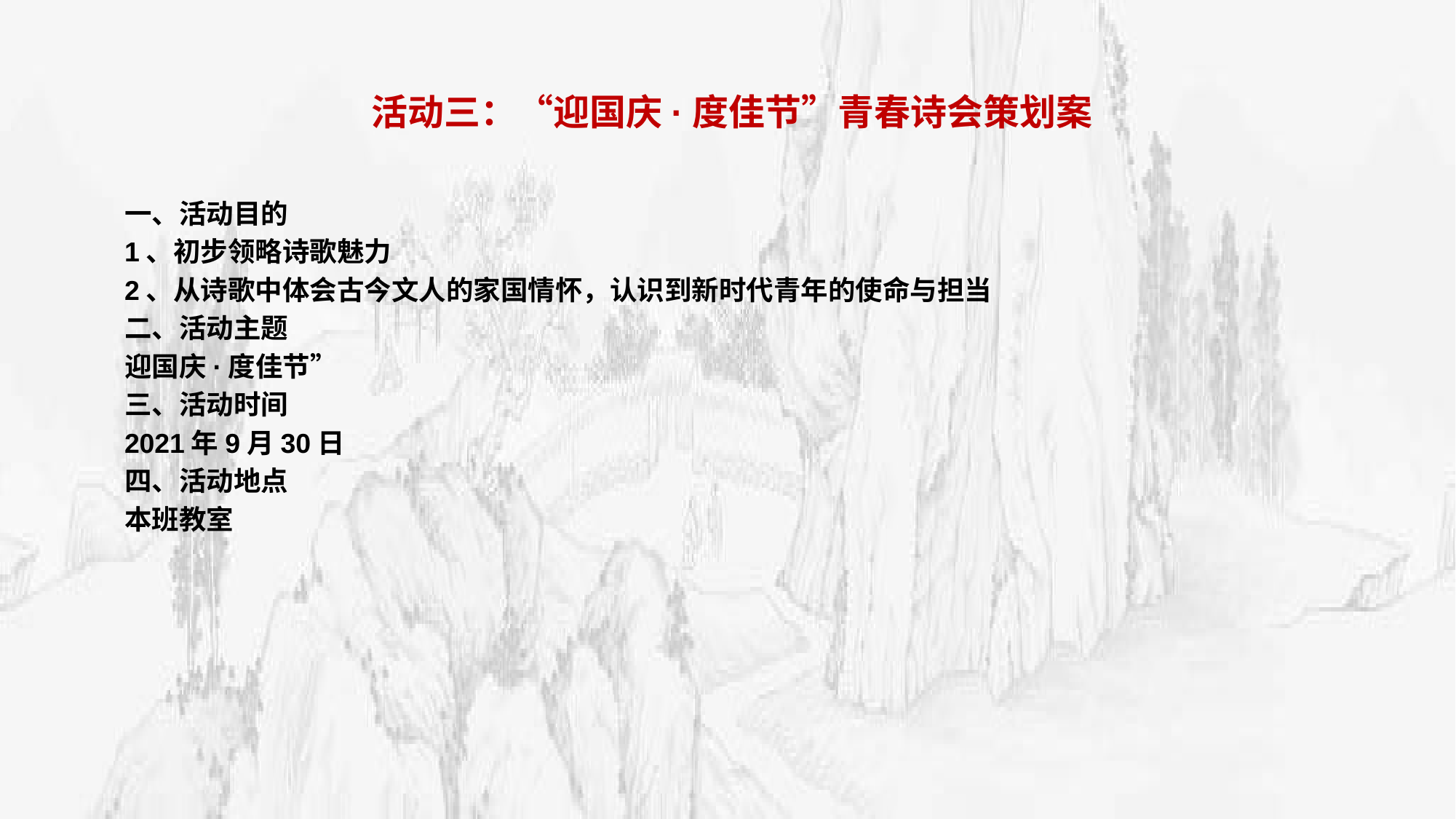

# 活动三：“迎国庆·度佳节”青春诗会策划案
一、活动目的
1、初步领略诗歌魅力
2、从诗歌中体会古今文人的家国情怀，认识到新时代青年的使命与担当
二、活动主题
迎国庆·度佳节”
三、活动时间
2021年9月30日
四、活动地点
本班教室